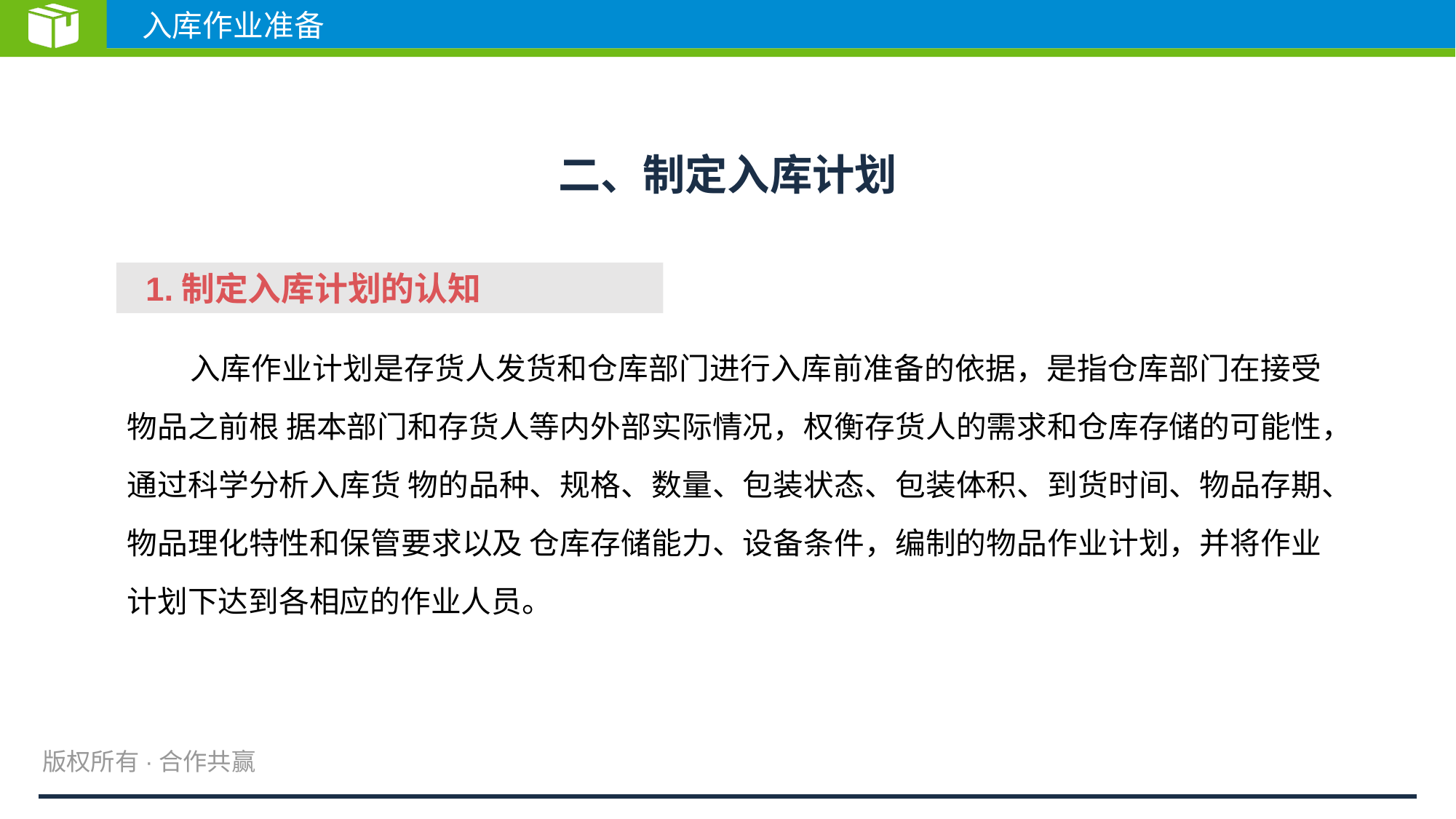

入库作业准备
# 二、制定入库计划
  1.制定入库计划的认知
入库作业计划是存货人发货和仓库部门进行入库前准备的依据，是指仓库部门在接受物品之前根 据本部门和存货人等内外部实际情况，权衡存货人的需求和仓库存储的可能性，通过科学分析入库货 物的品种、规格、数量、包装状态、包装体积、到货时间、物品存期、物品理化特性和保管要求以及 仓库存储能力、设备条件，编制的物品作业计划，并将作业计划下达到各相应的作业人员。